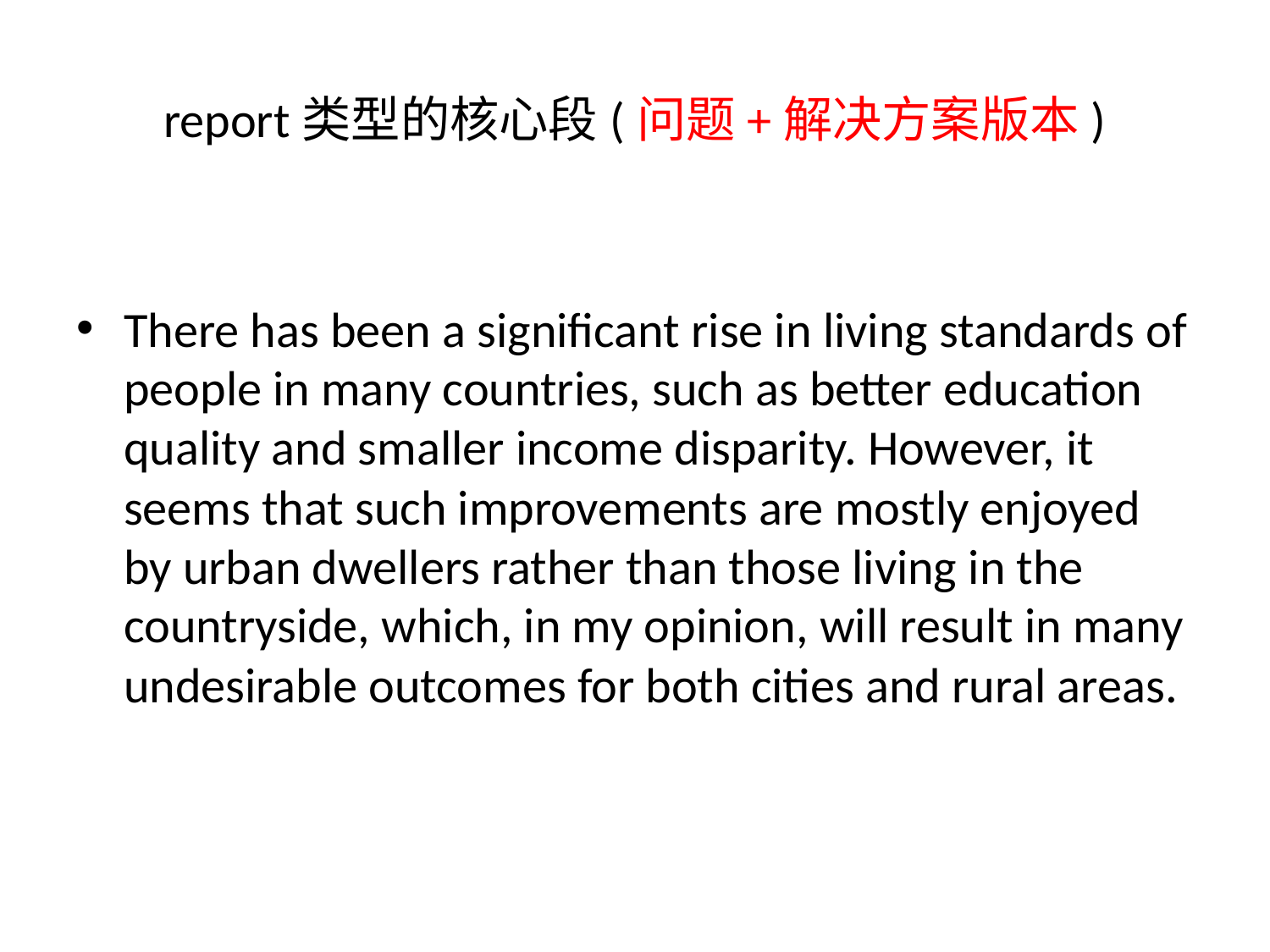

# report类型的核心段(问题+解决方案版本)

There has been a significant rise in living standards of people in many countries, such as better education quality and smaller income disparity. However, it seems that such improvements are mostly enjoyed by urban dwellers rather than those living in the countryside, which, in my opinion, will result in many undesirable outcomes for both cities and rural areas.